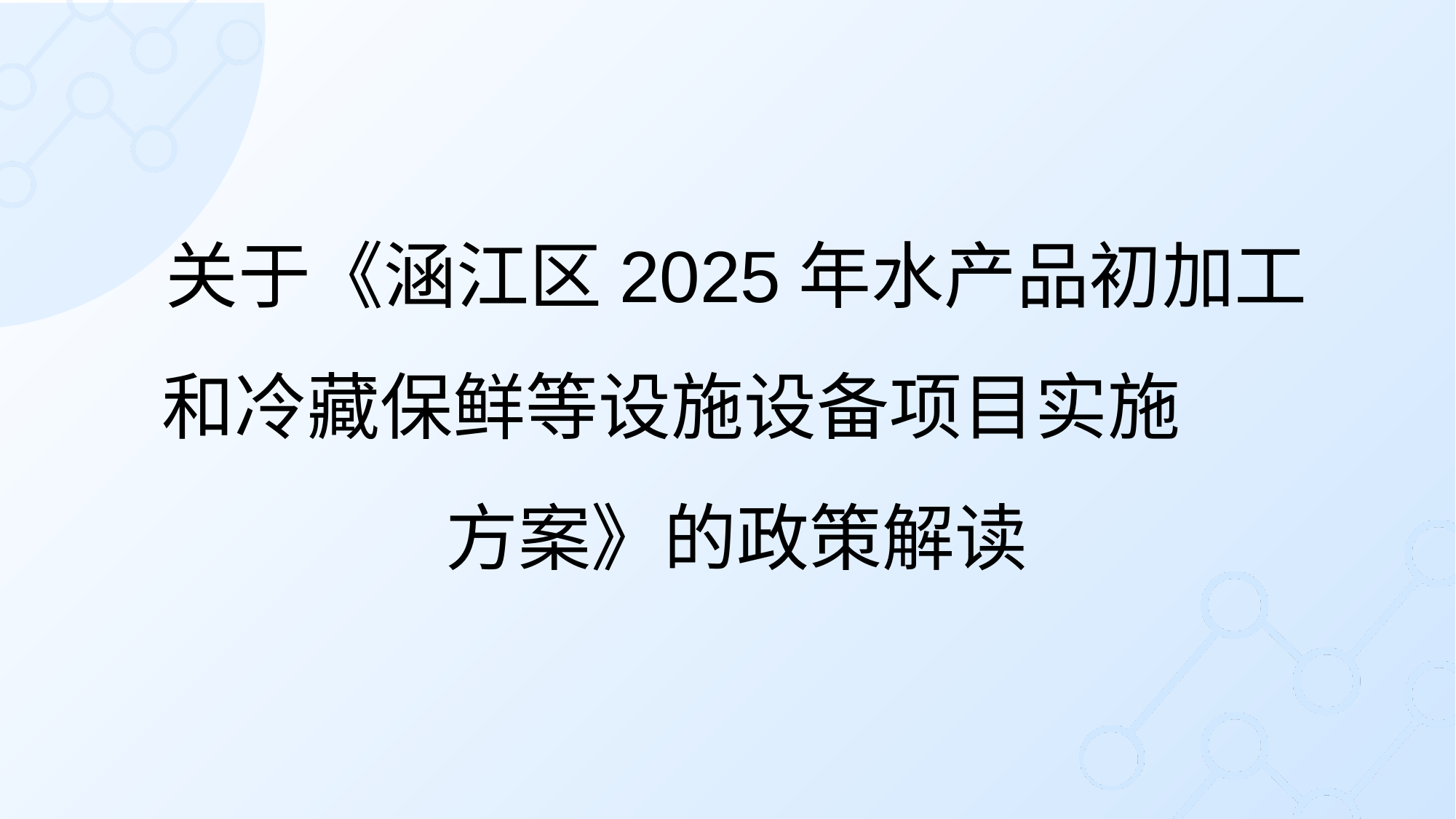

关于《涵江区2025年水产品初加工和冷藏保鲜等设施设备项目实施         方案》的政策解读